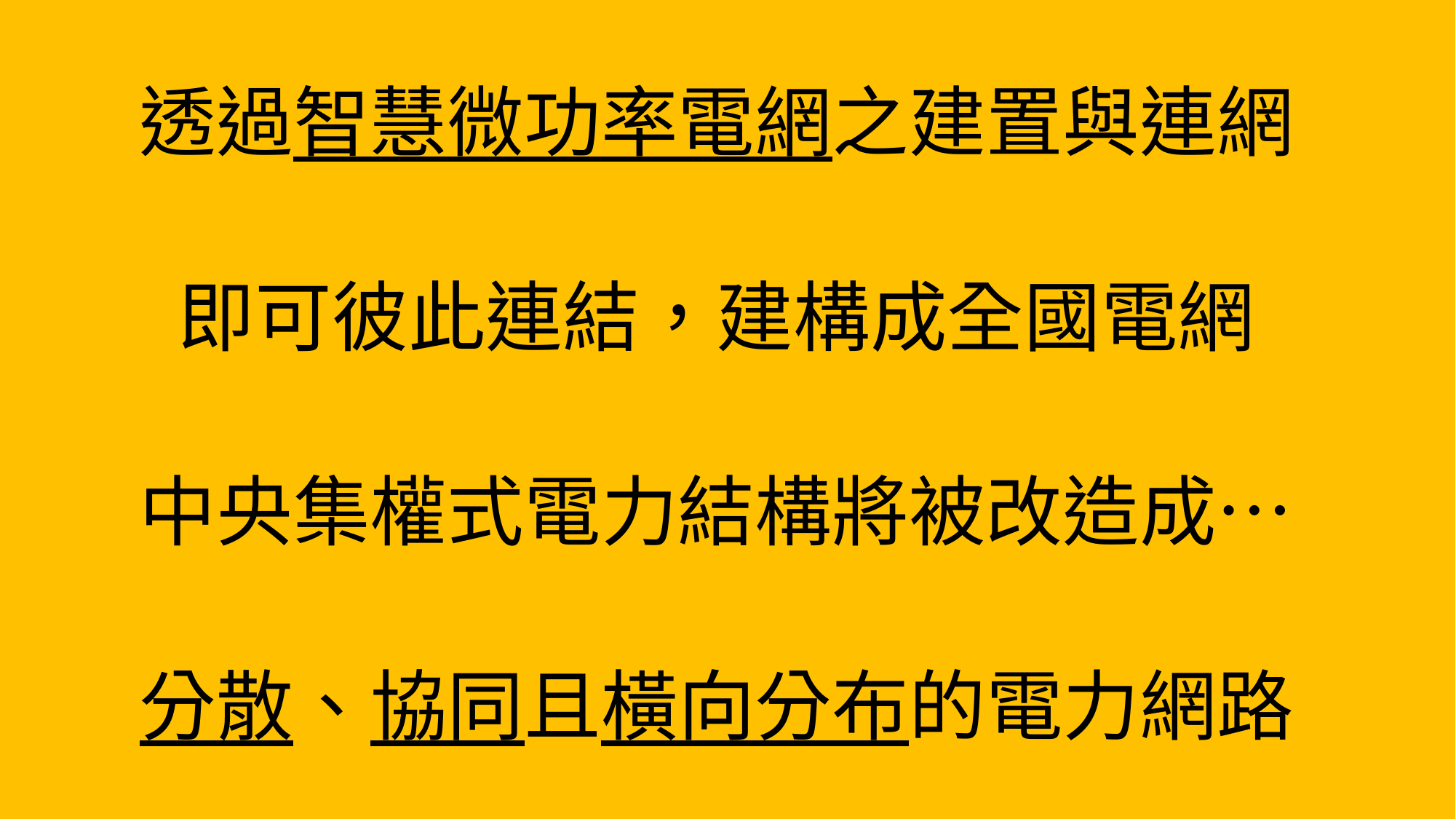

透過智慧微功率電網之建置與連網

即可彼此連結，建構成全國電網

中央集權式電力結構將被改造成…

分散、協同且橫向分布的電力網路